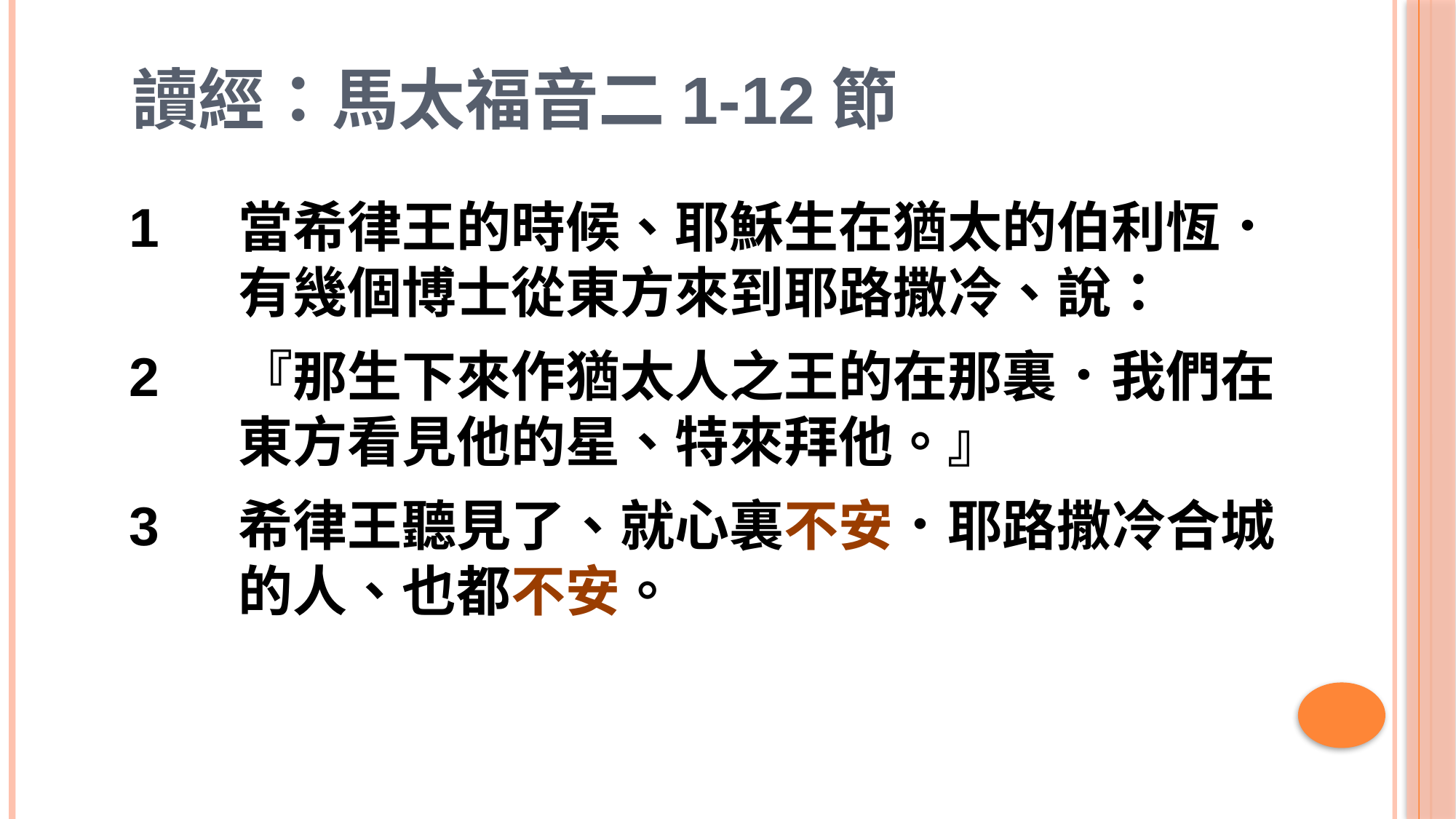

# 讀經：馬太福音二1-12節
1	當希律王的時候、耶穌生在猶太的伯利恆．	有幾個博士從東方來到耶路撒冷、說：
2	『那生下來作猶太人之王的在那裏．我們在	東方看見他的星、特來拜他。』
3	希律王聽見了、就心裏不安．耶路撒冷合城	的人、也都不安。